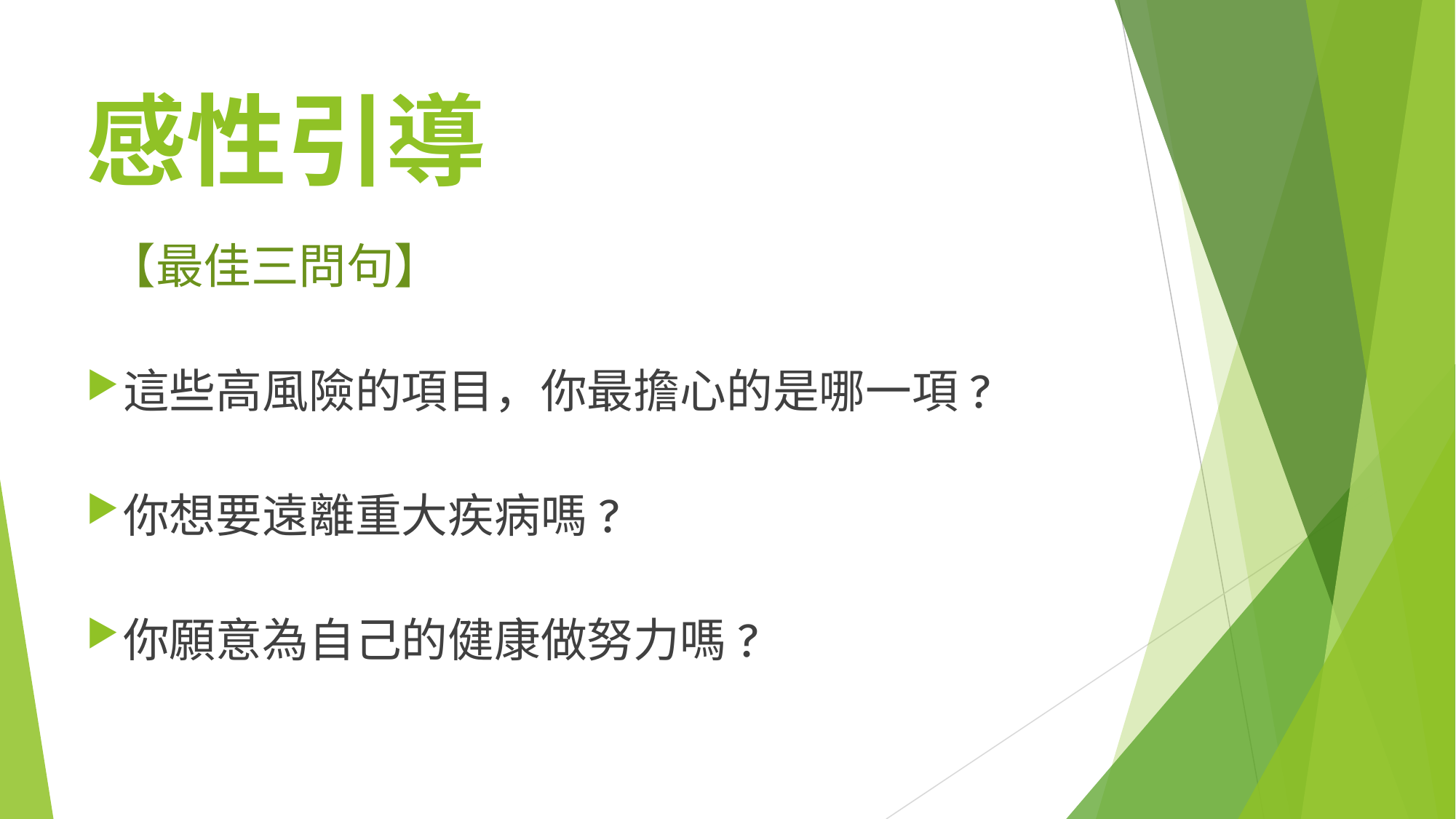

# 感性引導
 【最佳三問句】

這些高風險的項目，你最擔心的是哪一項?

你想要遠離重大疾病嗎?

你願意為自己的健康做努力嗎?